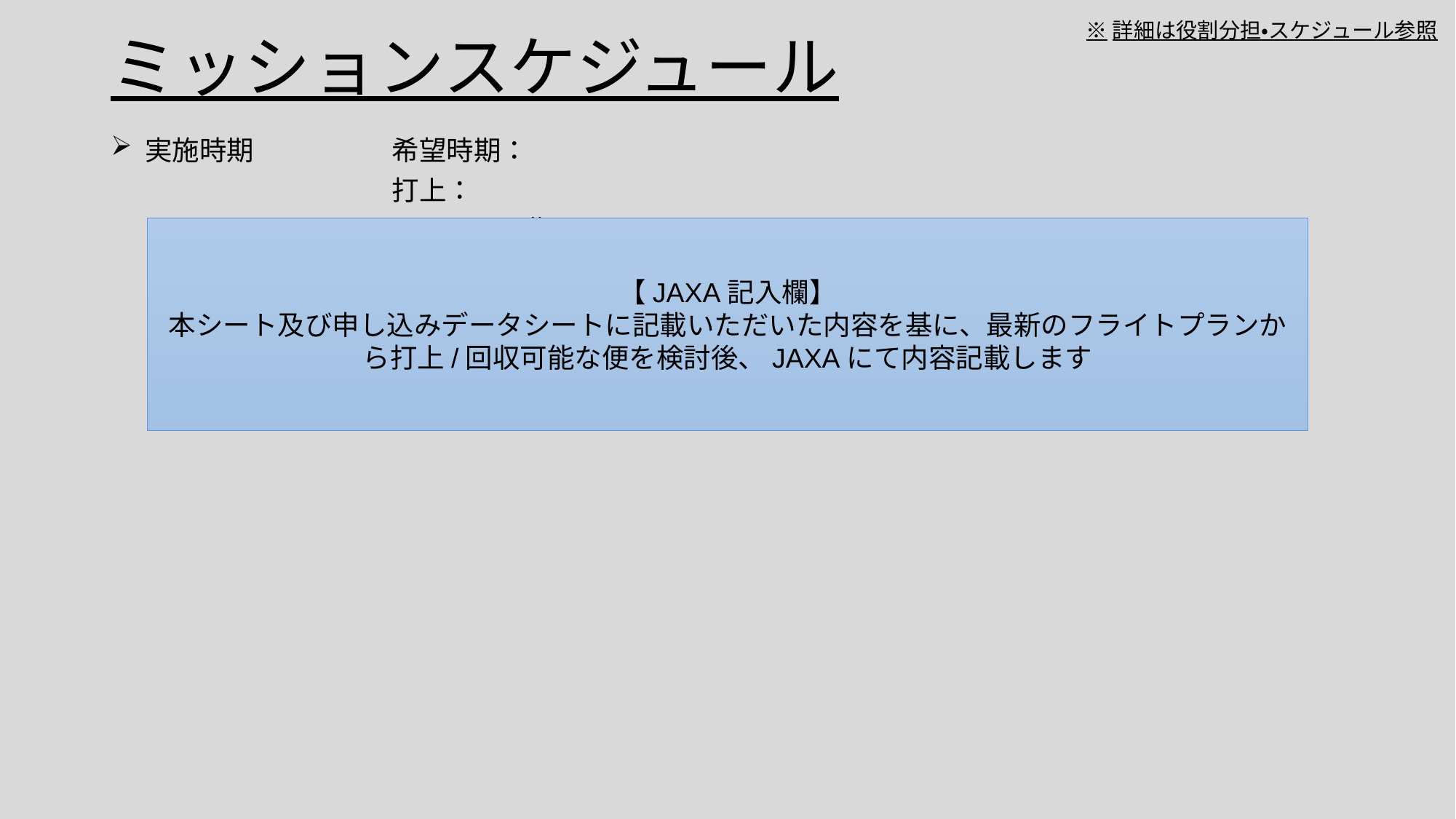

※詳細は役割分担・スケジュール参照
# ミッションスケジュール
| 実施時期 | 希望時期： 打上： ミッション期間： 回収： |
| --- | --- |
【JAXA記入欄】
本シート及び申し込みデータシートに記載いただいた内容を基に、最新のフライトプランから打上/回収可能な便を検討後、JAXAにて内容記載します